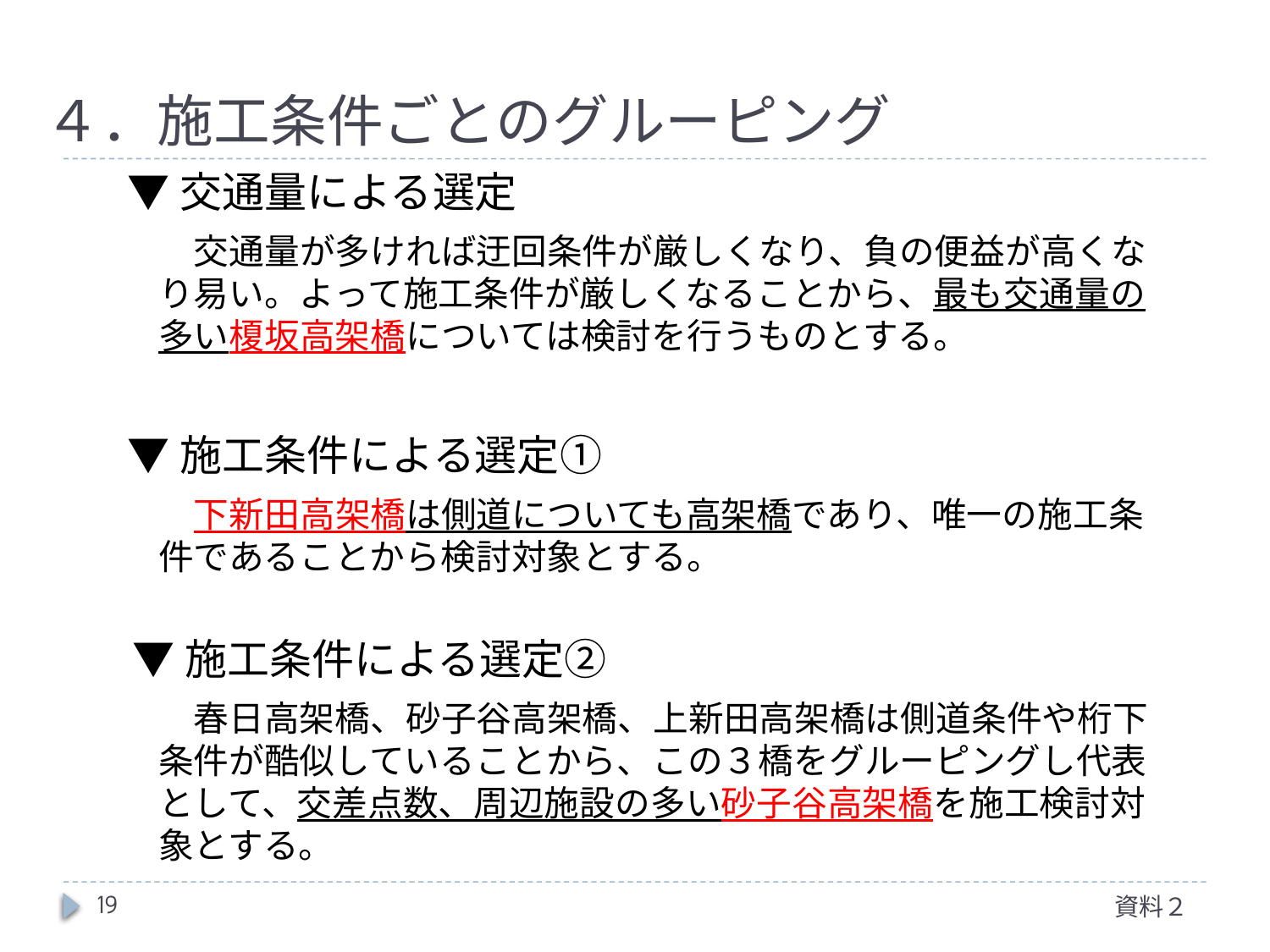

４．施工条件ごとのグルーピング
▼交通量による選定
　交通量が多ければ迂回条件が厳しくなり、負の便益が高くなり易い。よって施工条件が厳しくなることから、最も交通量の多い榎坂高架橋については検討を行うものとする。
▼施工条件による選定①
　下新田高架橋は側道についても高架橋であり、唯一の施工条件であることから検討対象とする。
▼施工条件による選定②
　春日高架橋、砂子谷高架橋、上新田高架橋は側道条件や桁下条件が酷似していることから、この３橋をグルーピングし代表として、交差点数、周辺施設の多い砂子谷高架橋を施工検討対象とする。
19
資料２